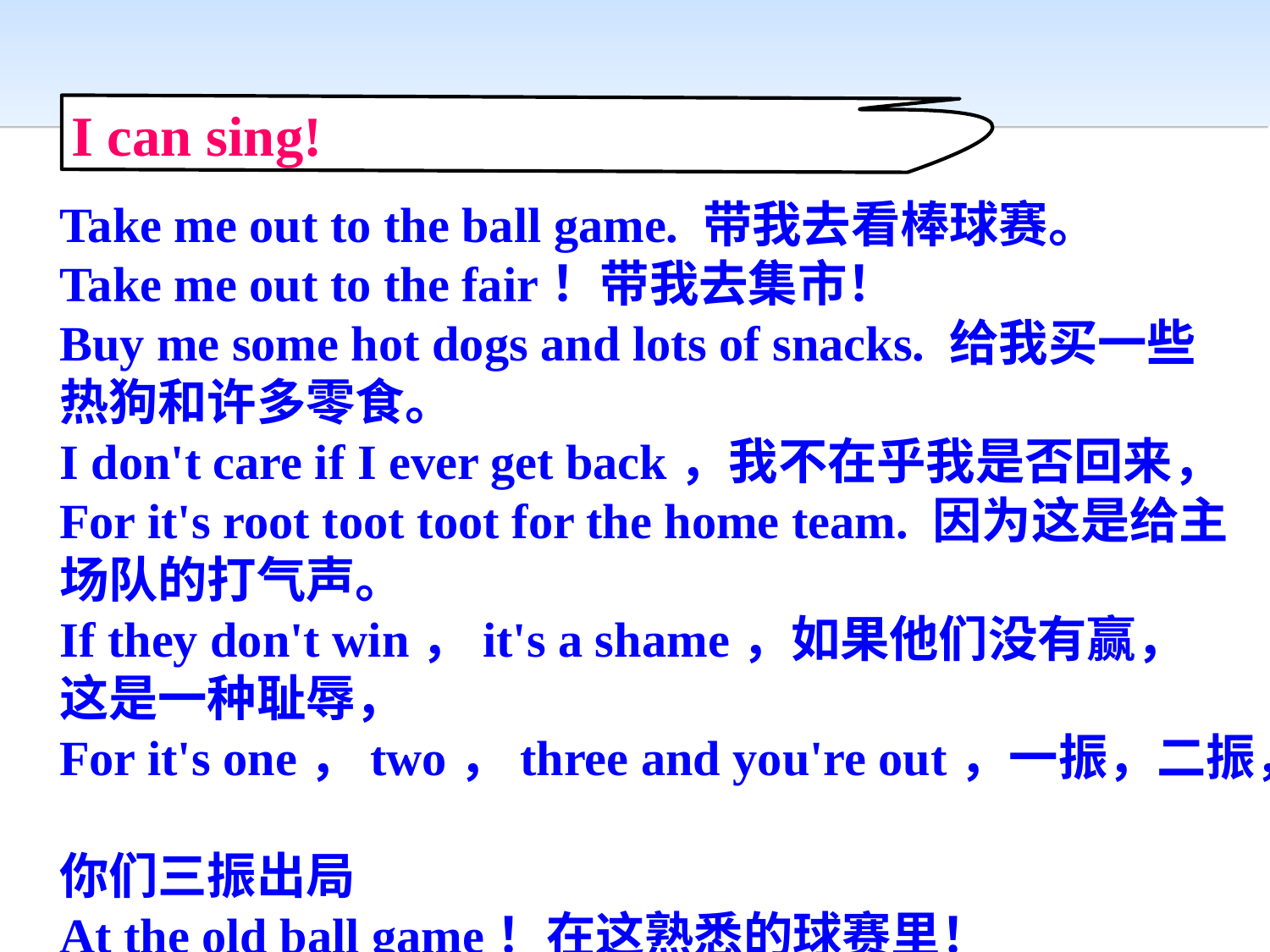

I can sing!
Take me out to the ball game. 带我去看棒球赛。
Take me out to the fair！带我去集市！
Buy me some hot dogs and lots of snacks. 给我买一些
热狗和许多零食。
I don't care if I ever get back，我不在乎我是否回来，
For it's root toot toot for the home team. 因为这是给主
场队的打气声。
If they don't win，it's a shame，如果他们没有赢，
这是一种耻辱，
For it's one，two，three and you're out，一振，二振，
你们三振出局
At the old ball game！在这熟悉的球赛里！